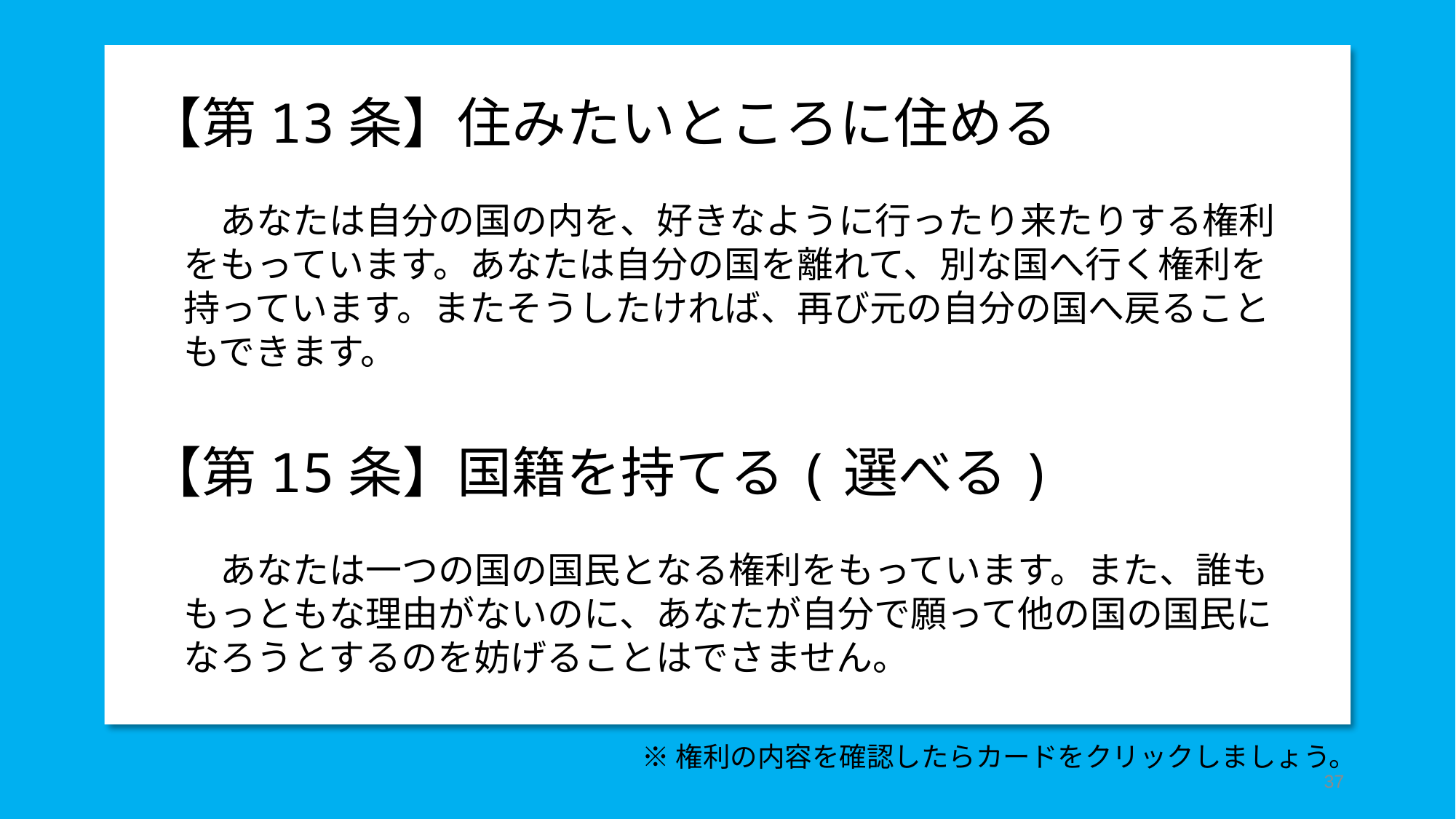

【第13条】住みたいところに住める

　　あなたは自分の国の内を、好きなように行ったり来たりする権利
　をもっています。あなたは自分の国を離れて、別な国へ行く権利を
　持っています。またそうしたければ、再び元の自分の国へ戻ること
　もできます。

【第15条】国籍を持てる(選べる)

　　あなたは一つの国の国民となる権利をもっています。また、誰も
　もっともな理由がないのに、あなたが自分で願って他の国の国民に
　なろうとするのを妨げることはでさません。
※権利の内容を確認したらカードをクリックしましょう。
37